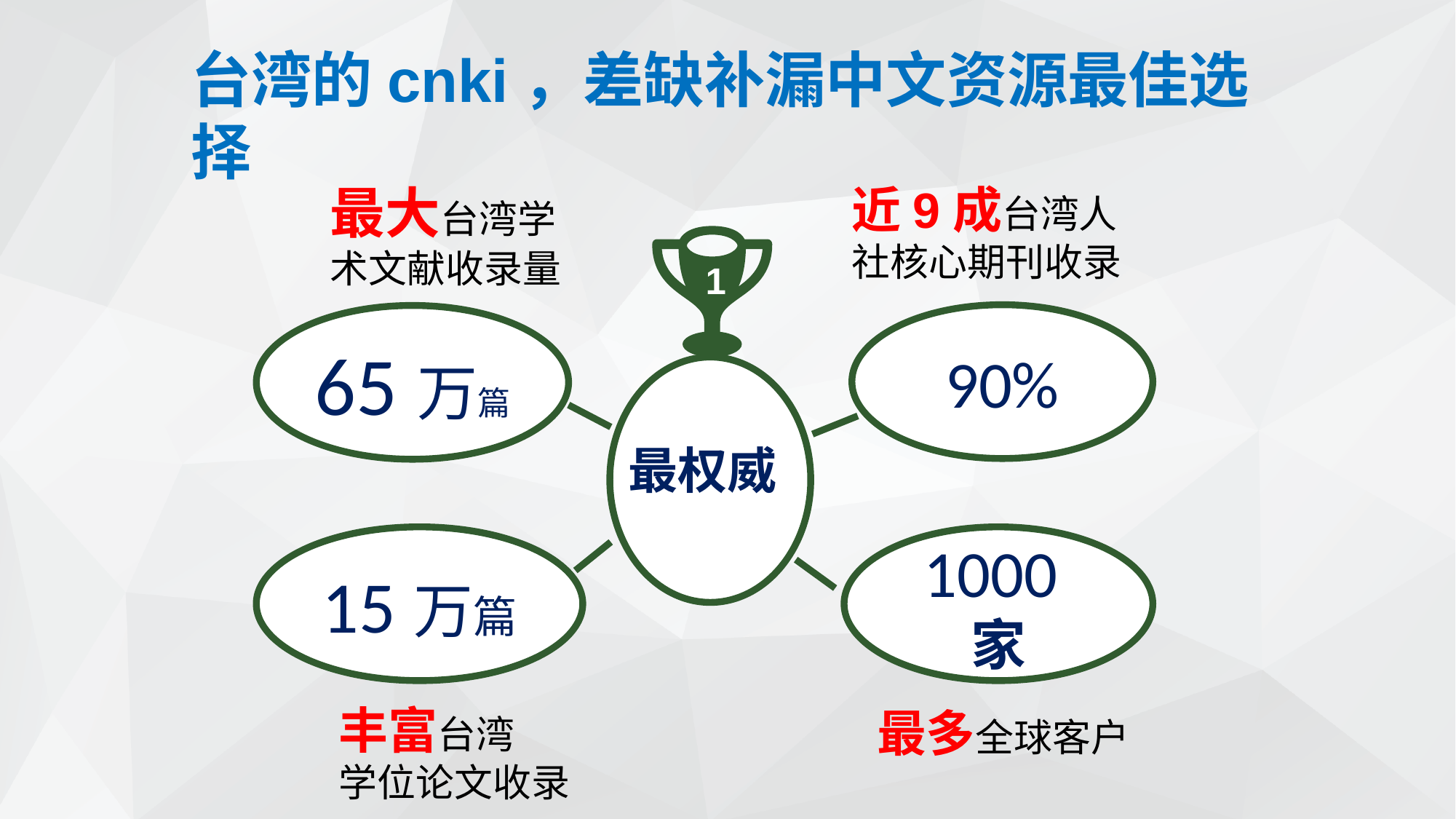

台湾的cnki，差缺补漏中文资源最佳选择
最大台湾学术文献收录量
65万篇
15万篇
丰富台湾
学位论文收录
近9成台湾人社核心期刊收录
90%
1000家
最多全球客户

最权威

1